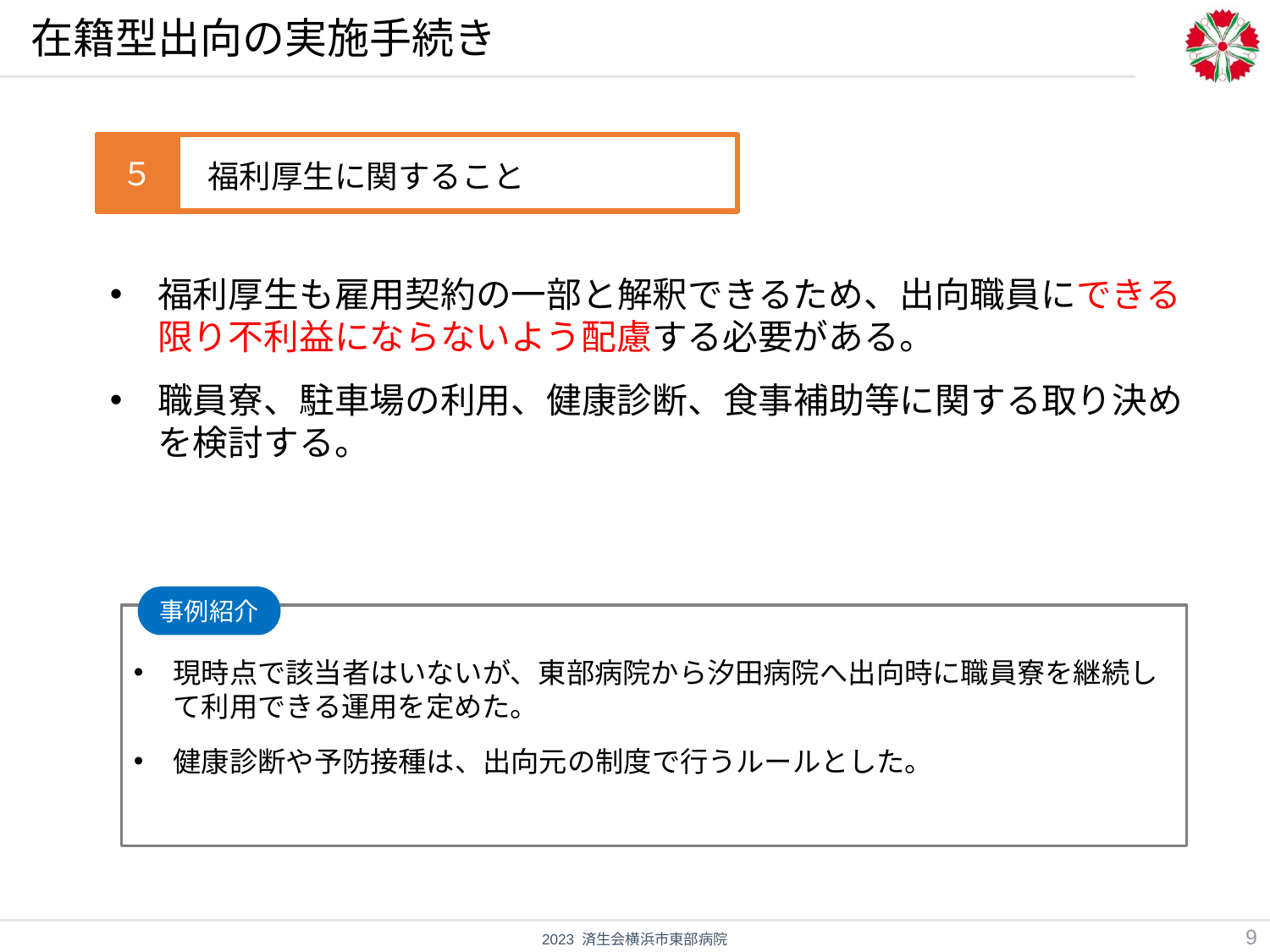

# 在籍型出向の実施手続き
福利厚生に関すること
５
福利厚生も雇用契約の一部と解釈できるため、出向職員にできる限り不利益にならないよう配慮する必要がある。
職員寮、駐車場の利用、健康診断、食事補助等に関する取り決めを検討する。
事例紹介
現時点で該当者はいないが、東部病院から汐田病院へ出向時に職員寮を継続して利用できる運用を定めた。
健康診断や予防接種は、出向元の制度で行うルールとした。
9